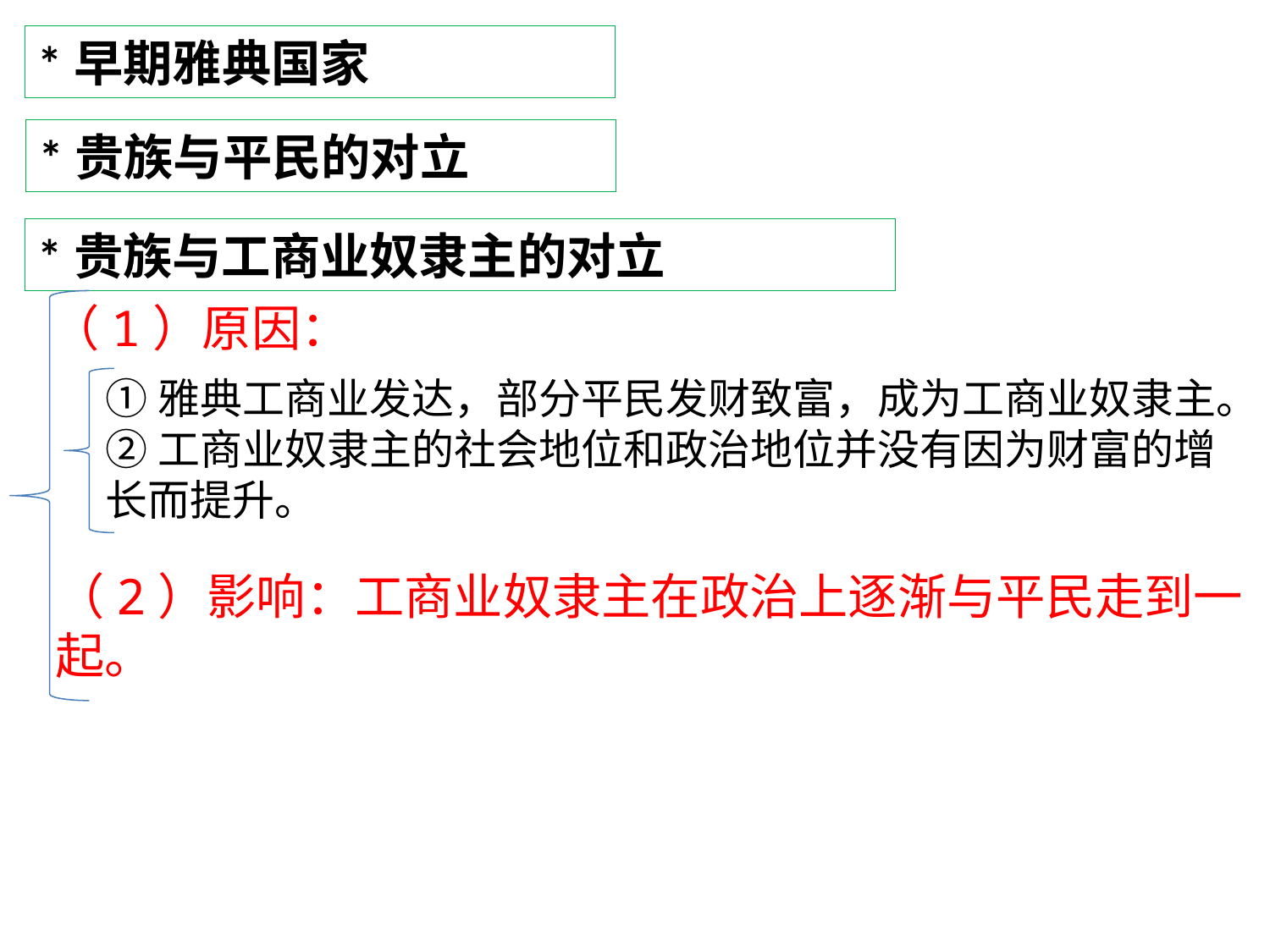

*早期雅典国家
*贵族与平民的对立
*贵族与工商业奴隶主的对立

（1）原因：
①雅典工商业发达，部分平民发财致富，成为工商业奴隶主。
②工商业奴隶主的社会地位和政治地位并没有因为财富的增长而提升。

（2）影响：工商业奴隶主在政治上逐渐与平民走到一起。